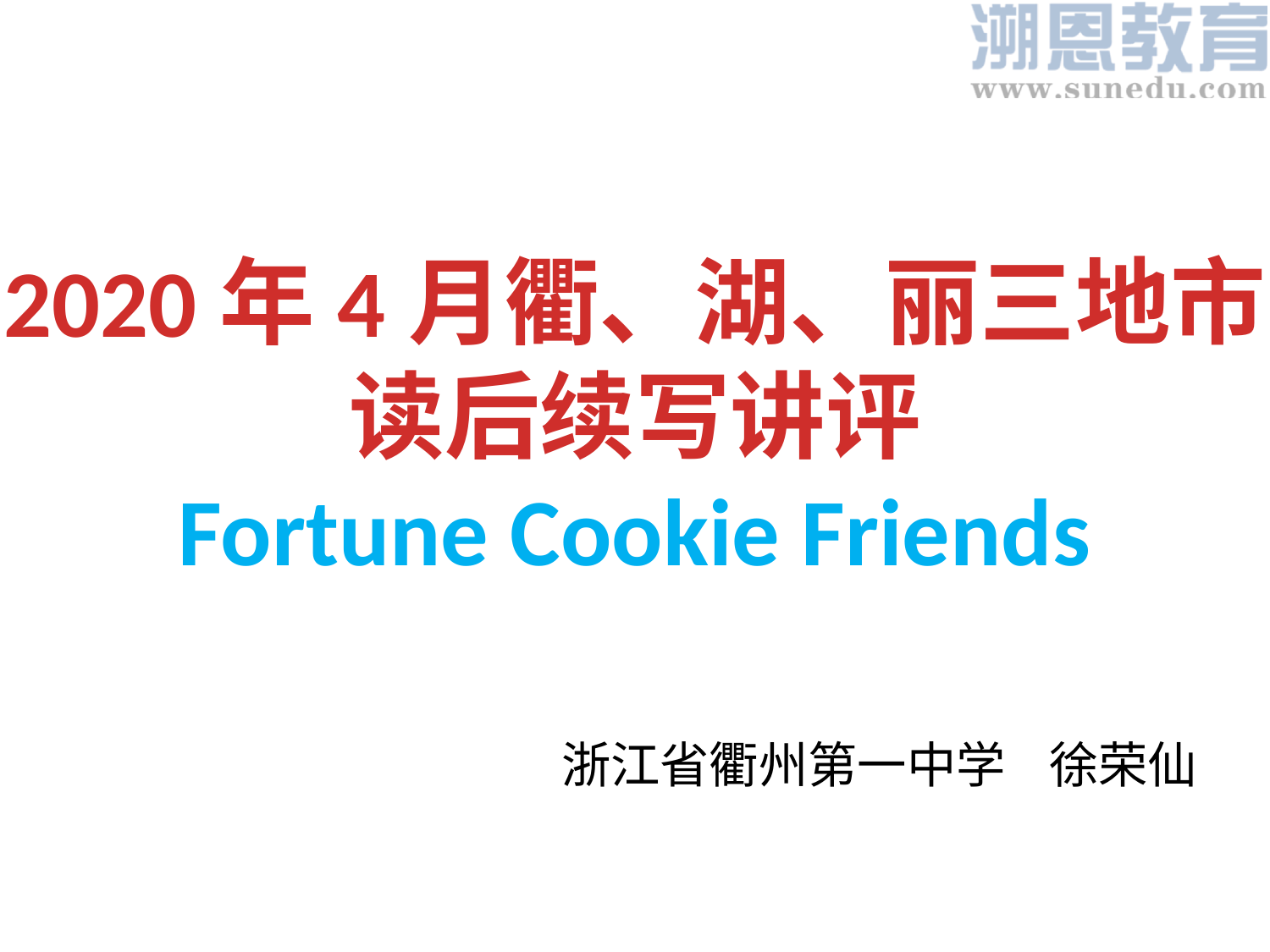

2020年4月衢、湖、丽三地市
读后续写讲评
Fortune Cookie Friends
浙江省衢州第一中学    徐荣仙